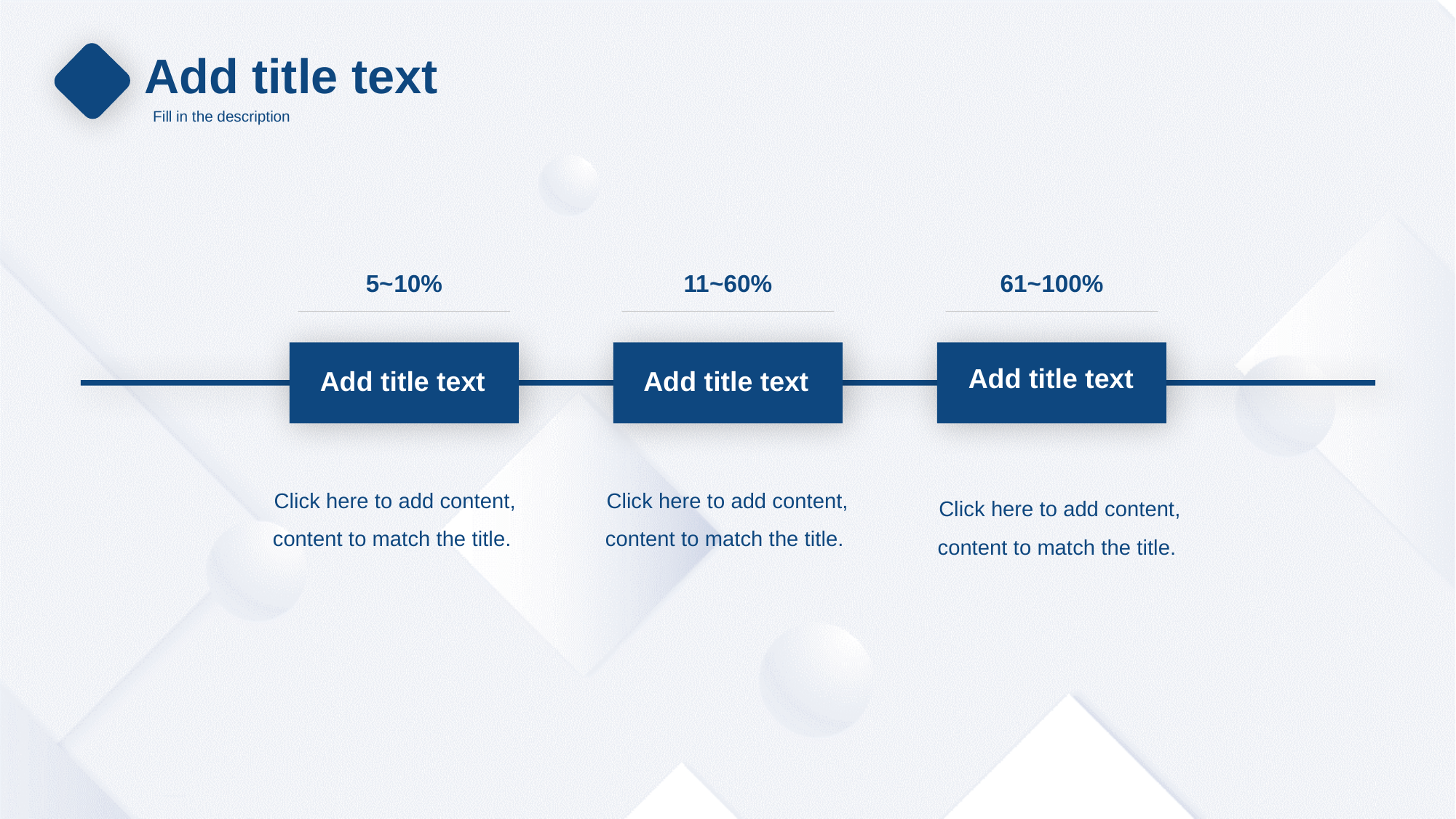

Add title text

Fill in the description
5~ 10%
11 ~60%
61~ 100%

Add title text
Add title text
Add title text

Click here to add content, content to match the title.
Click here to add content, content to match the title.
Click here to add content, content to match the title.
PPT下载 http://www.1ppt.com/xiazai/